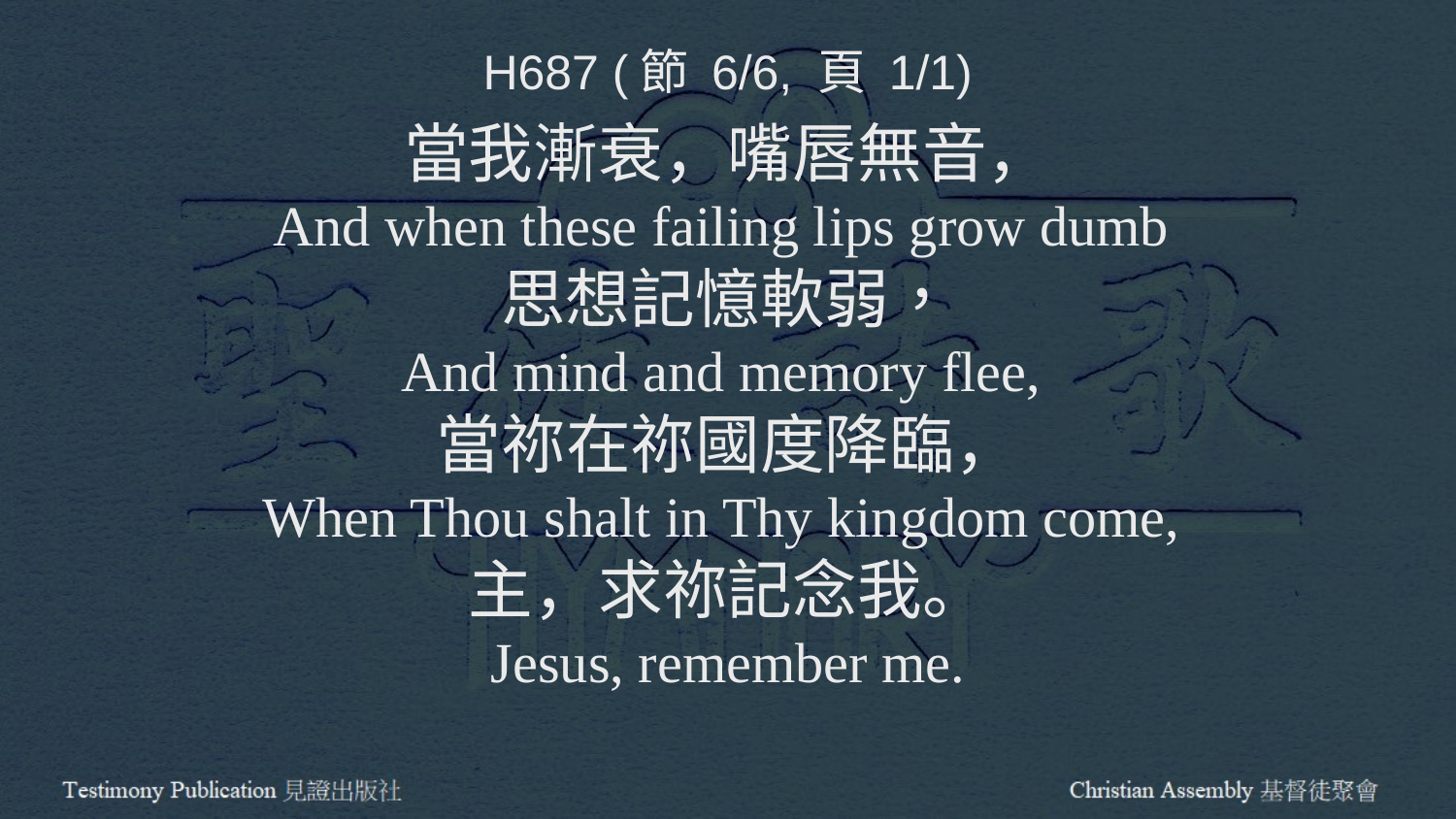

H687 (節 6/6, 頁 1/1)
當我漸衰，嘴唇無音，
And when these failing lips grow dumb
思想記憶軟弱，
And mind and memory flee,
當祢在祢國度降臨，
When Thou shalt in Thy kingdom come,
主，求祢記念我。
Jesus, remember me.